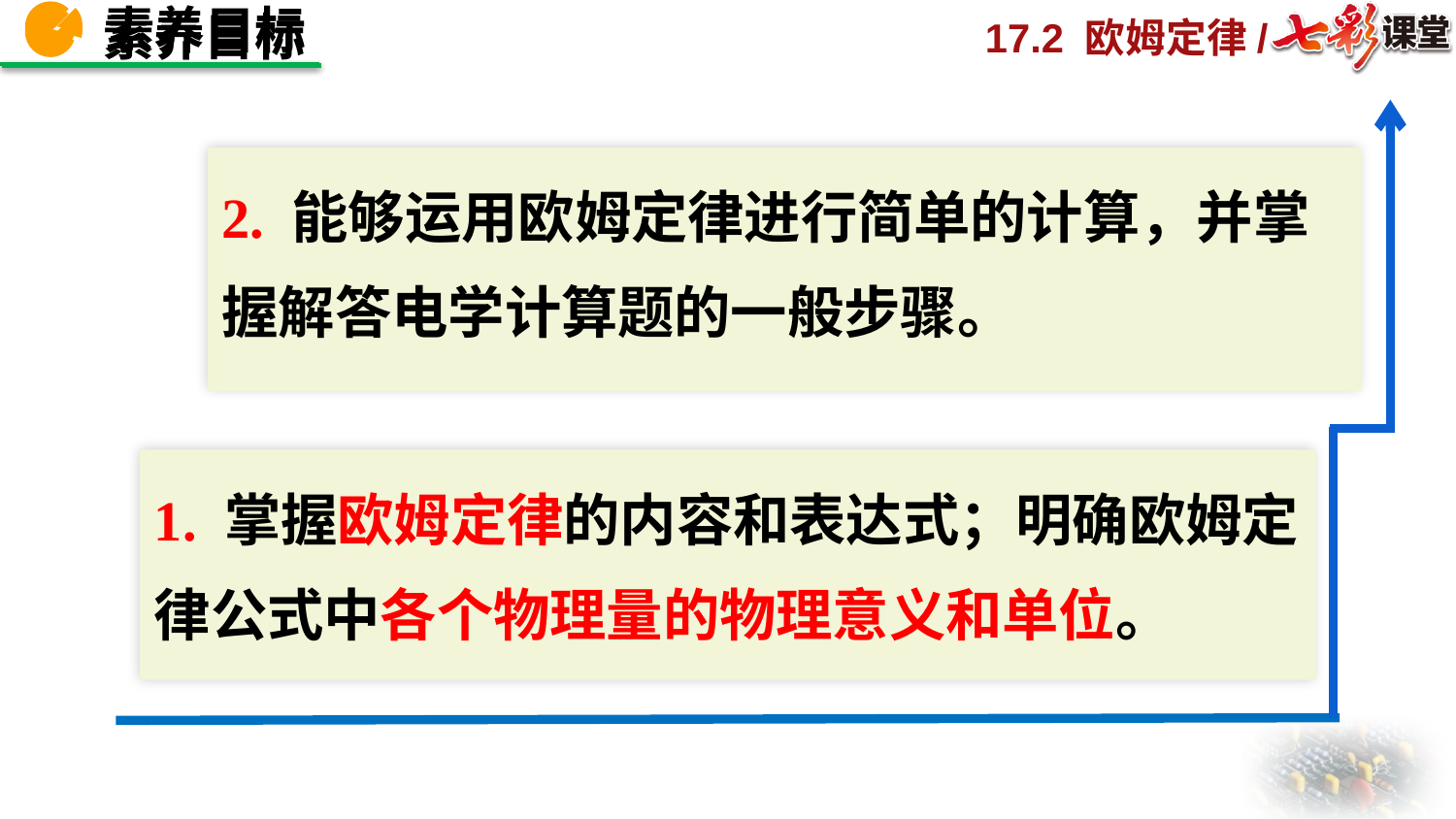

素养目标

2. 能够运用欧姆定律进行简单的计算，并掌握解答电学计算题的一般步骤。
1. 掌握欧姆定律的内容和表达式；明确欧姆定律公式中各个物理量的物理意义和单位。